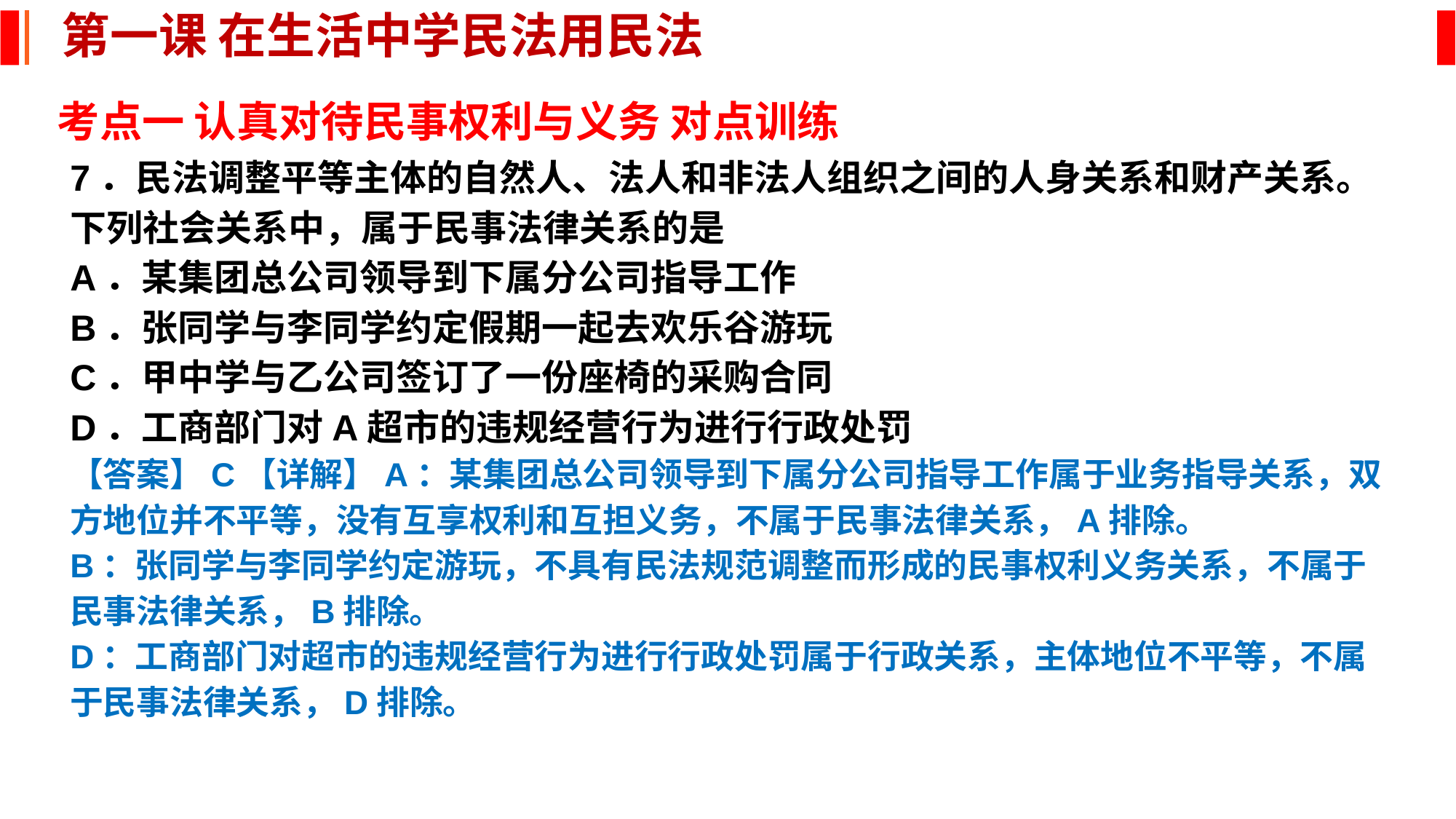

第一课 在生活中学民法用民法

考点一 认真对待民事权利与义务 对点训练
7．民法调整平等主体的自然人、法人和非法人组织之间的人身关系和财产关系。下列社会关系中，属于民事法律关系的是
A．某集团总公司领导到下属分公司指导工作
B．张同学与李同学约定假期一起去欢乐谷游玩
C．甲中学与乙公司签订了一份座椅的采购合同
D．工商部门对A超市的违规经营行为进行行政处罚
【答案】C【详解】A：某集团总公司领导到下属分公司指导工作属于业务指导关系，双方地位并不平等，没有互享权利和互担义务，不属于民事法律关系，A排除。
B：张同学与李同学约定游玩，不具有民法规范调整而形成的民事权利义务关系，不属于民事法律关系，B排除。
D：工商部门对超市的违规经营行为进行行政处罚属于行政关系，主体地位不平等，不属于民事法律关系，D排除。